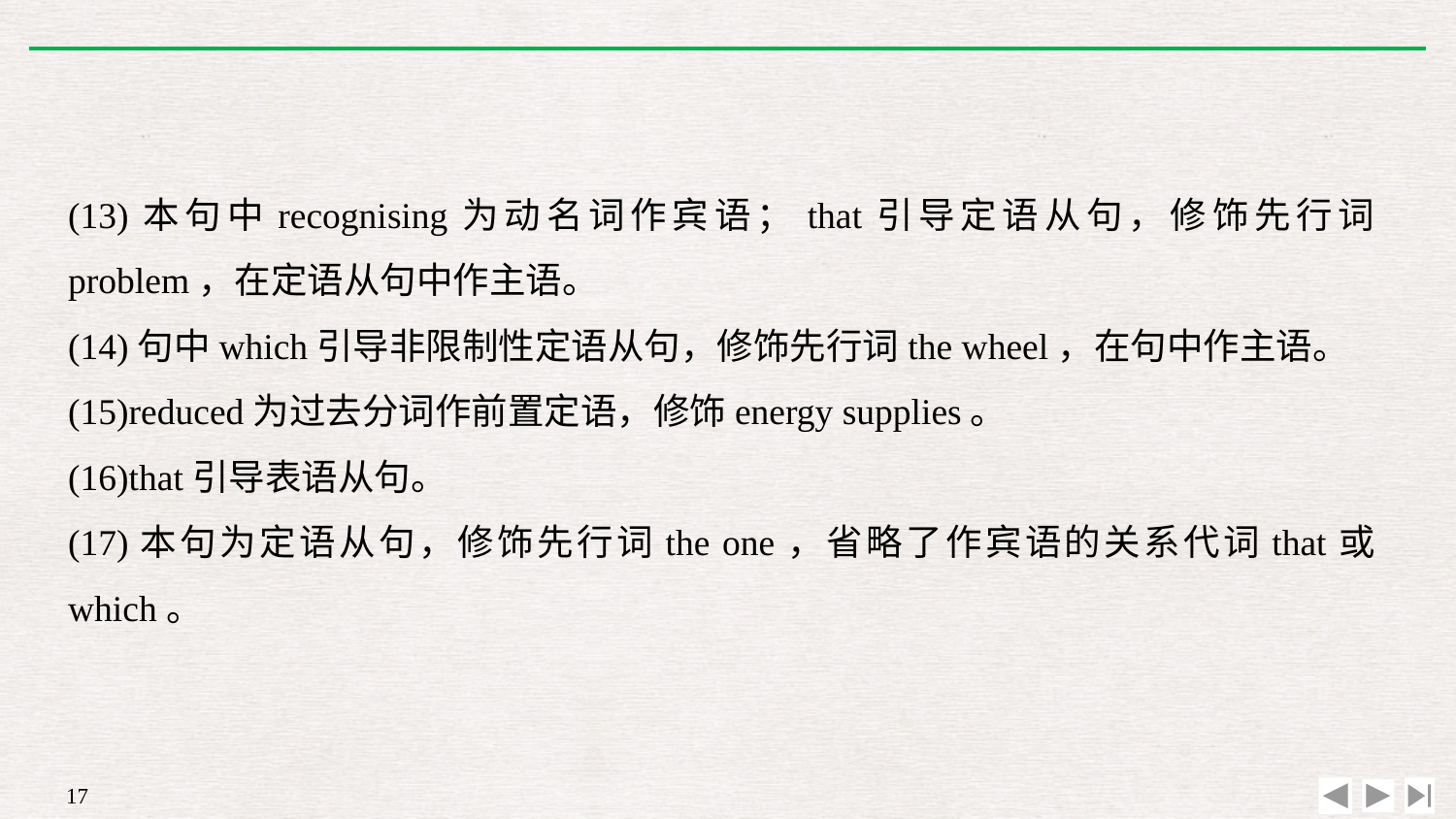

(13)本句中recognising为动名词作宾语；that引导定语从句，修饰先行词problem，在定语从句中作主语。
(14)句中which引导非限制性定语从句，修饰先行词the wheel，在句中作主语。
(15)reduced为过去分词作前置定语，修饰energy supplies。
(16)that引导表语从句。
(17)本句为定语从句，修饰先行词the one，省略了作宾语的关系代词that或which。